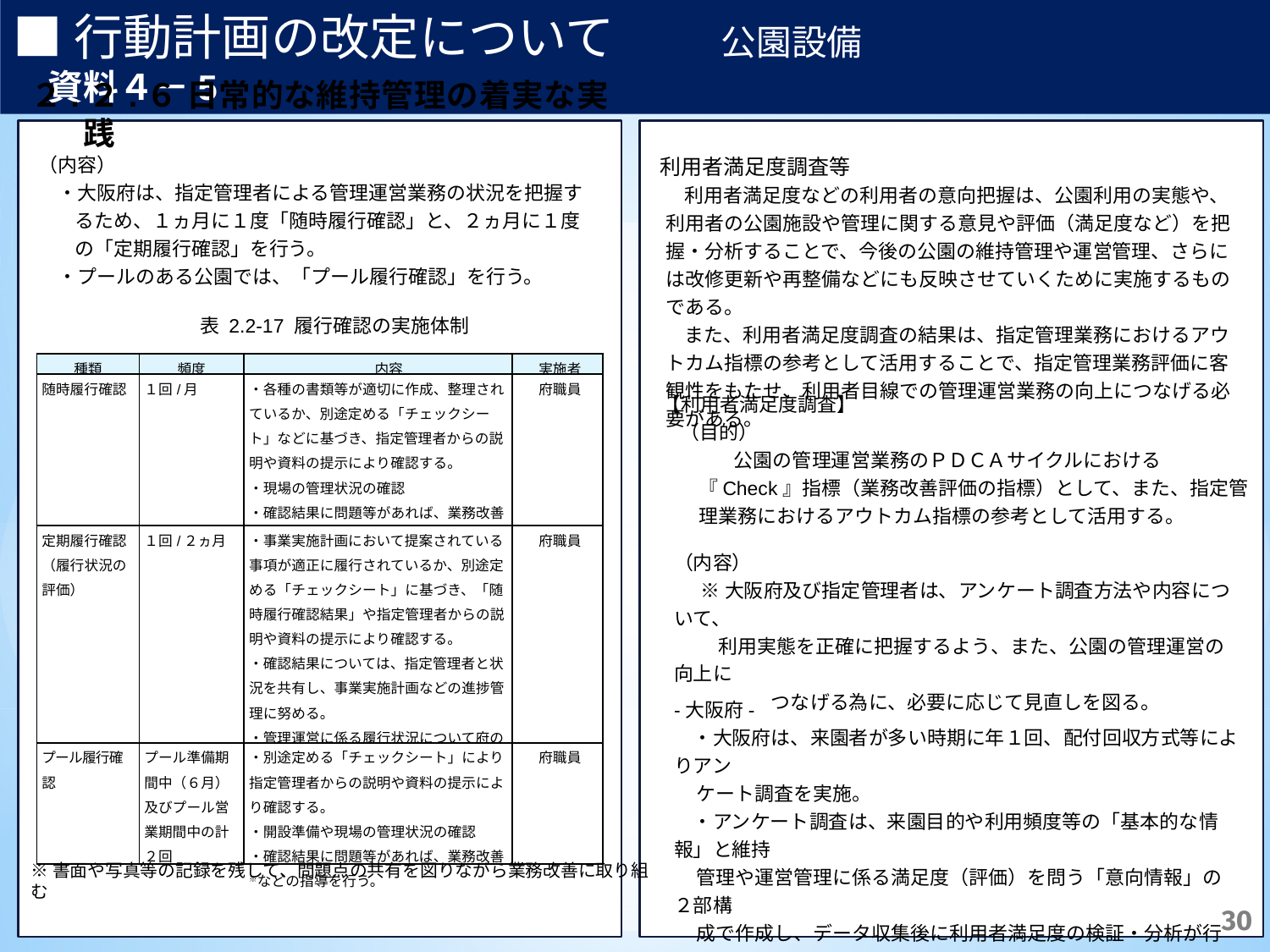

■行動計画の改定について　　　公園設備　　　　　　　　　　　　資料４－5
２.２.６ 日常的な維持管理の着実な実践
【補足】	体制は主に行っている実施主体を記載しており、これによらない場合もある。
※1	日常点検の頻度は当該路線により異なり、交通量2万台/日以上の路線では週2回、それ以外では週1回の頻度で実施。
※2	臨時的に行う緊急点検等は必要に応じて随意実施。

　（内容）
　　・大阪府は、指定管理者による管理運営業務の状況を把握するため、１ヵ月に１度「随時履行確認」と、２ヵ月に１度の「定期履行確認」を行う。
　　・プールのある公園では、「プール履行確認」を行う。
利用者満足度調査等
利用者満足度などの利用者の意向把握は、公園利用の実態や、利用者の公園施設や管理に関する意見や評価（満足度など）を把握・分析することで、今後の公園の維持管理や運営管理、さらには改修更新や再整備などにも反映させていくために実施するものである。
また、利用者満足度調査の結果は、指定管理業務におけるアウトカム指標の参考として活用することで、指定管理業務評価に客観性をもたせ、利用者目線での管理運営業務の向上につなげる必要がある。
表 2.2‑17 履行確認の実施体制
| 種類 | 頻度 | 内容 | 実施者 |
| --- | --- | --- | --- |
| 随時履行確認 | １回/月 | ・各種の書類等が適切に作成、整理されているか、別途定める「チェックシート」などに基づき、指定管理者からの説明や資料の提示により確認する。 ・現場の管理状況の確認 ・確認結果に問題等があれば、業務改善※などの指導を行う。 | 府職員 |
| 定期履行確認 （履行状況の評価） | １回/２ヵ月 | ・事業実施計画において提案されている事項が適正に履行されているか、別途定める「チェックシート」に基づき、「随時履行確認結果」や指定管理者からの説明や資料の提示により確認する。 ・確認結果については、指定管理者と状況を共有し、事業実施計画などの進捗管理に努める。 ・管理運営に係る履行状況について府の評価（４段階）を行う。 | 府職員 |
| プール履行確認 | プール準備期間中（６月）及びプール営業期間中の計２回 | ・別途定める「チェックシート」により指定管理者からの説明や資料の提示により確認する。 ・開設準備や現場の管理状況の確認 ・確認結果に問題等があれば、業務改善※などの指導を行う。 | 府職員 |
【利用者満足度調査】
（目的）
　　　　   公園の管理運営業務のＰＤＣＡサイクルにおける『Check』指標（業務改善評価の指標）として、また、指定管理業務におけるアウトカム指標の参考として活用する。
（内容）
      ※大阪府及び指定管理者は、アンケート調査方法や内容について、
         利用実態を正確に把握するよう、また、公園の管理運営の向上に
　　　　　つなげる為に、必要に応じて見直しを図る。
-大阪府-
　・大阪府は、来園者が多い時期に年１回、配付回収方式等によりアン
    ケート調査を実施。
　・アンケート調査は、来園目的や利用頻度等の「基本的な情報」と維持
    管理や運営管理に係る満足度（評価）を問う「意向情報」の２部構
    成で作成し、データ収集後に利用者満足度の検証・分析が行えるよう
    にアンケートの設問項目の内容を設定する。
※書面や写真等の記録を残して、問題点の共有を図りながら業務改善に取り組む
30